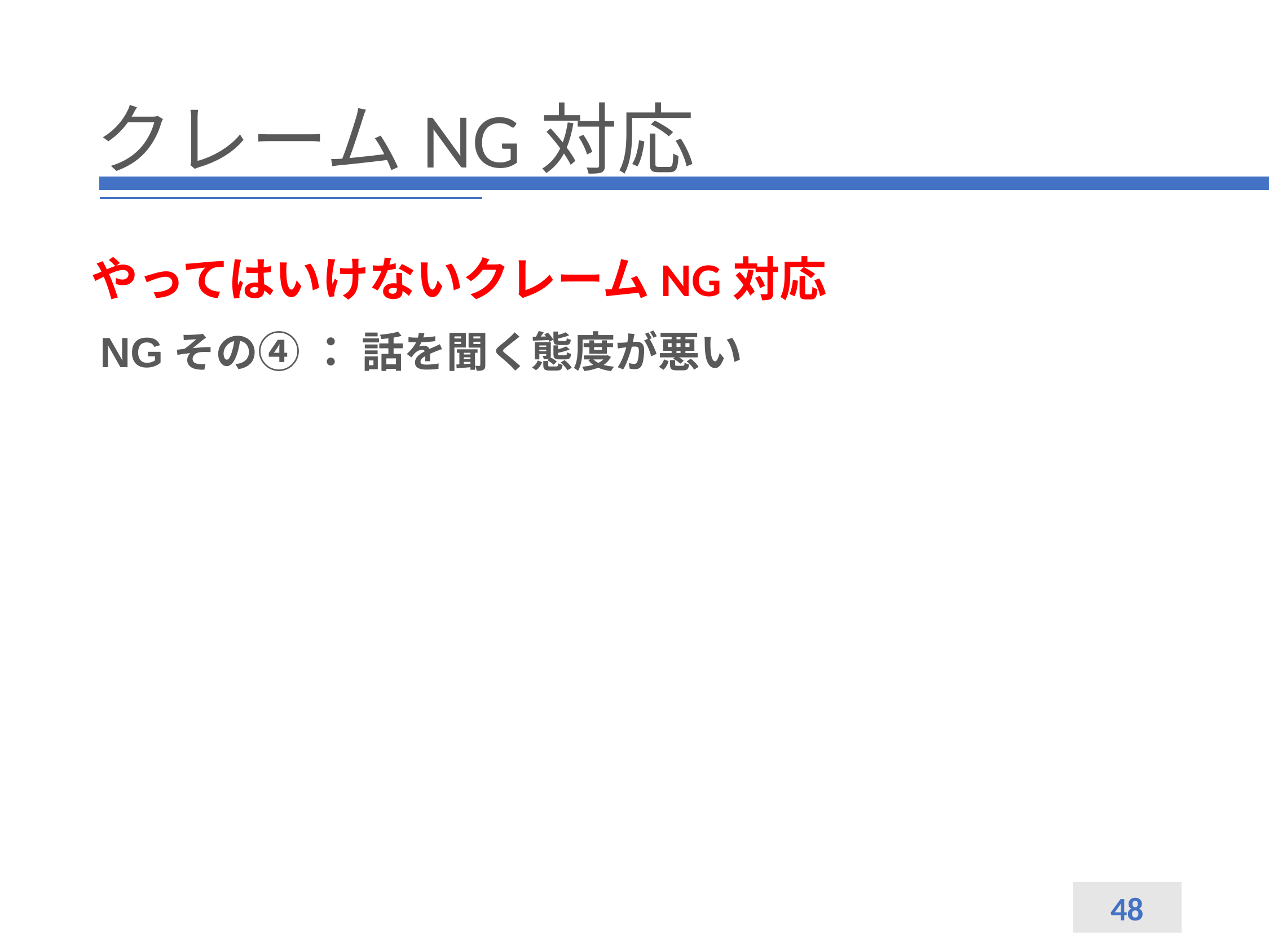

# クレームNG対応
やってはいけないクレームNG対応
NGその④ ： 話を聞く態度が悪い
48